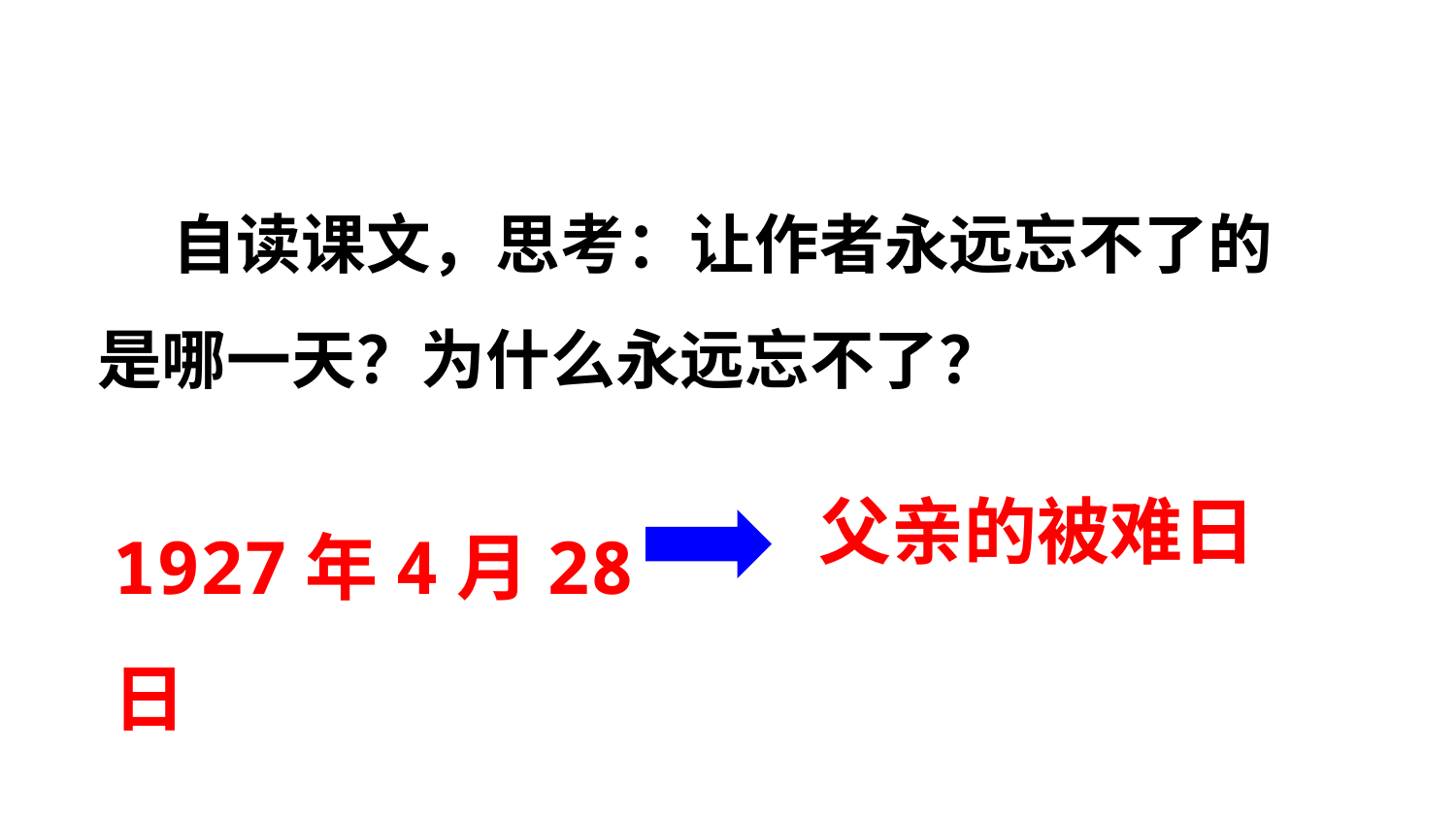

自读课文，思考：让作者永远忘不了的是哪一天？为什么永远忘不了？
1927年4月28日
父亲的被难日